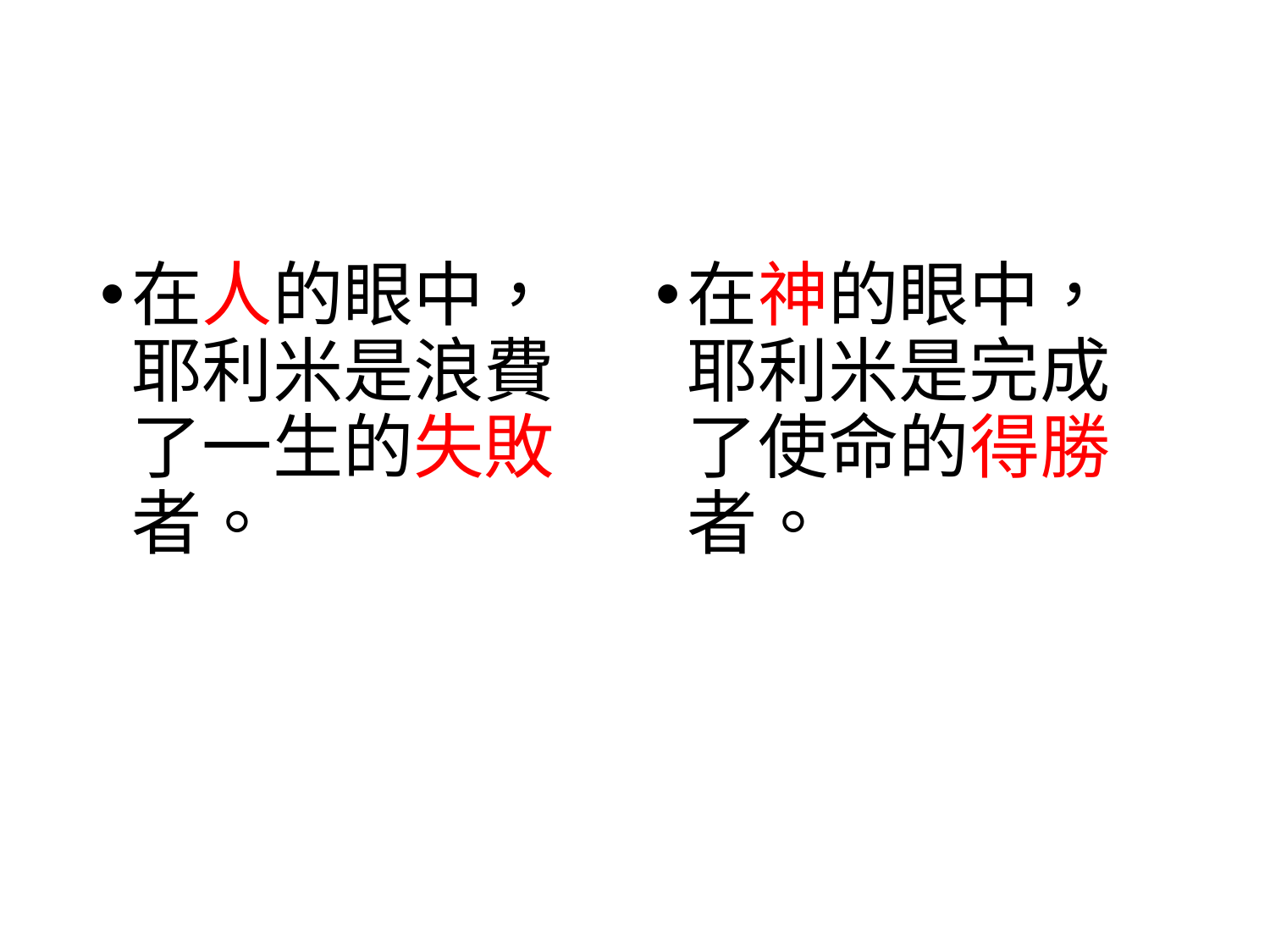

#
在人的眼中，耶利米是浪費了一生的失敗者。
在神的眼中，耶利米是完成了使命的得勝者。